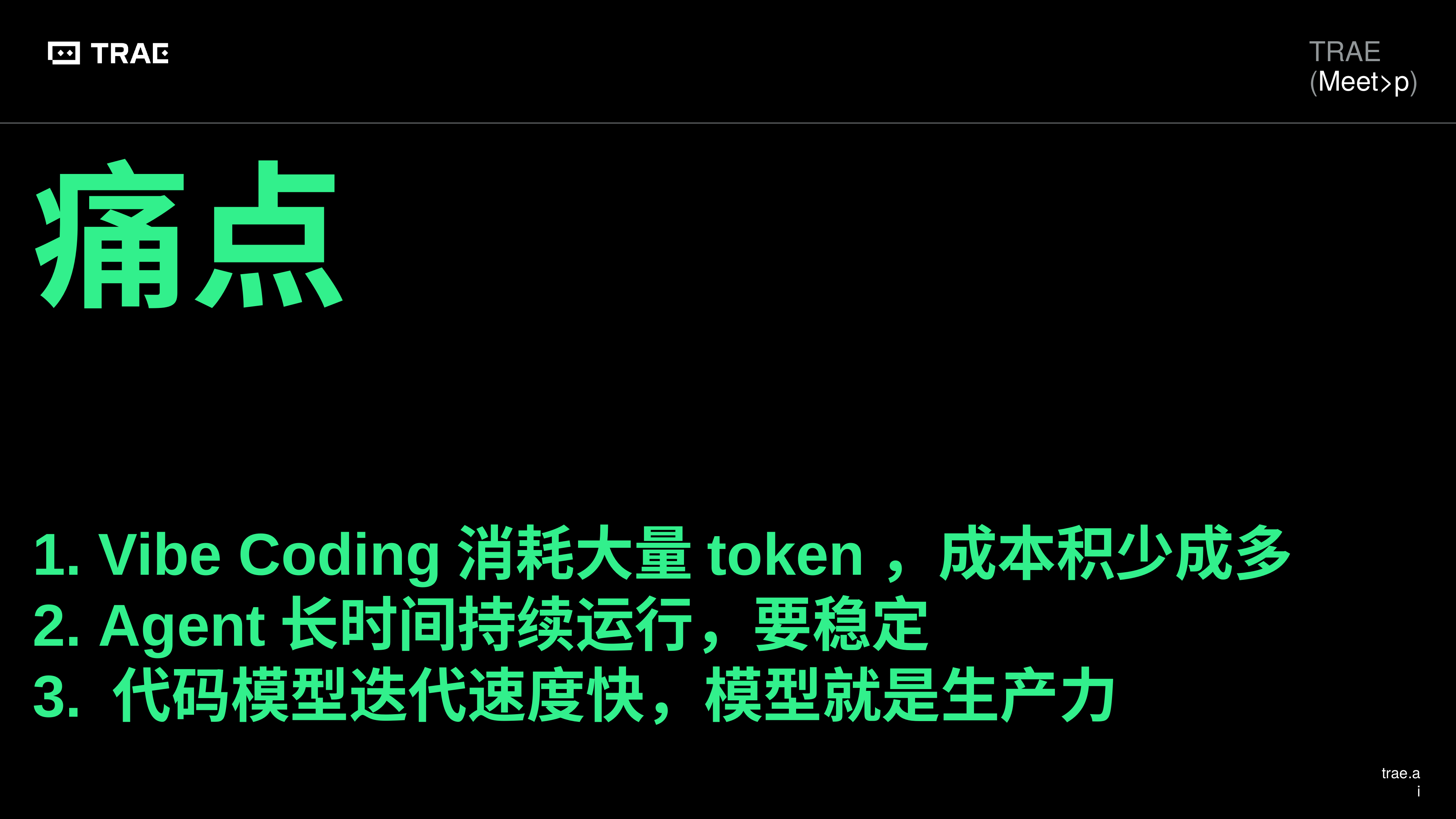

痛点

 Vibe Coding消耗大量token，成本积少成多
 Agent长时间持续运行，要稳定
 代码模型迭代速度快，模型就是生产力